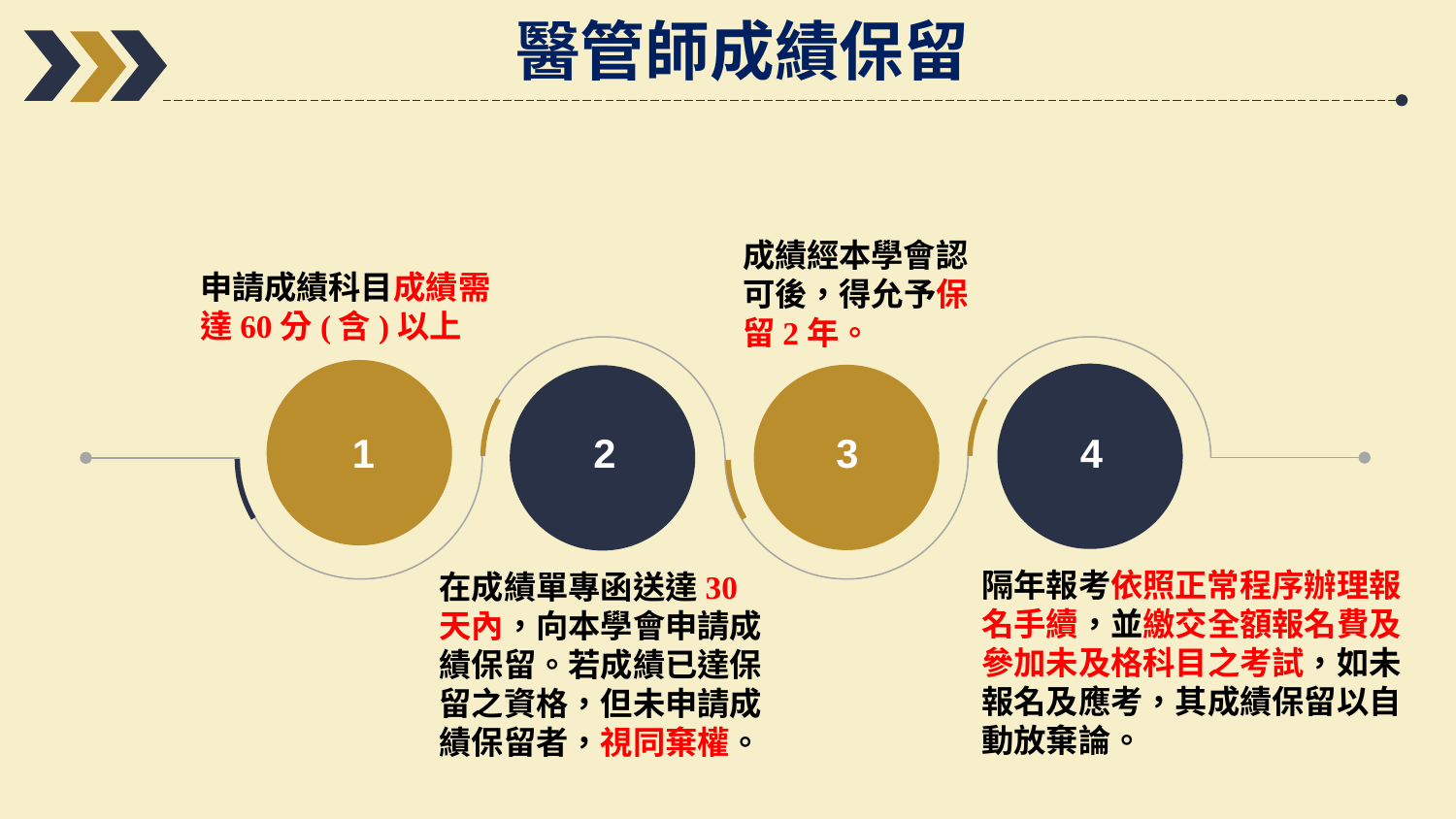

醫管師成績保留

成績經本學會認可後，得允予保留2年。
申請成績科目成績需達60分(含)以上

1
2
3
4
隔年報考依照正常程序辦理報名手續，並繳交全額報名費及參加未及格科目之考試，如未報名及應考，其成績保留以自動放棄論。
在成績單專函送達30天內，向本學會申請成績保留。若成績已達保留之資格，但未申請成績保留者，視同棄權。